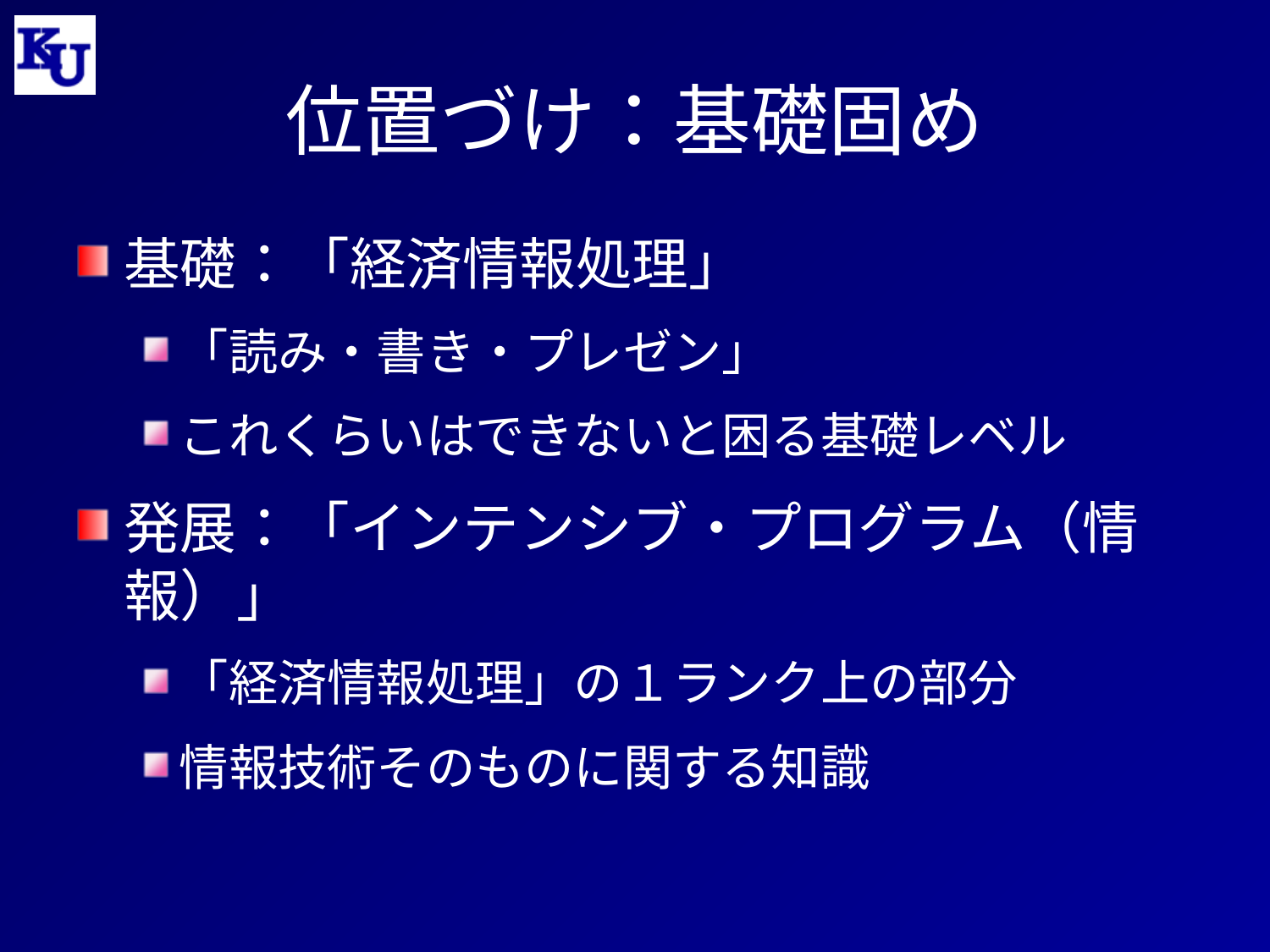

# 位置づけ：基礎固め
基礎：「経済情報処理」
「読み・書き・プレゼン」
これくらいはできないと困る基礎レベル
発展：「インテンシブ・プログラム（情報）」
「経済情報処理」の１ランク上の部分
情報技術そのものに関する知識